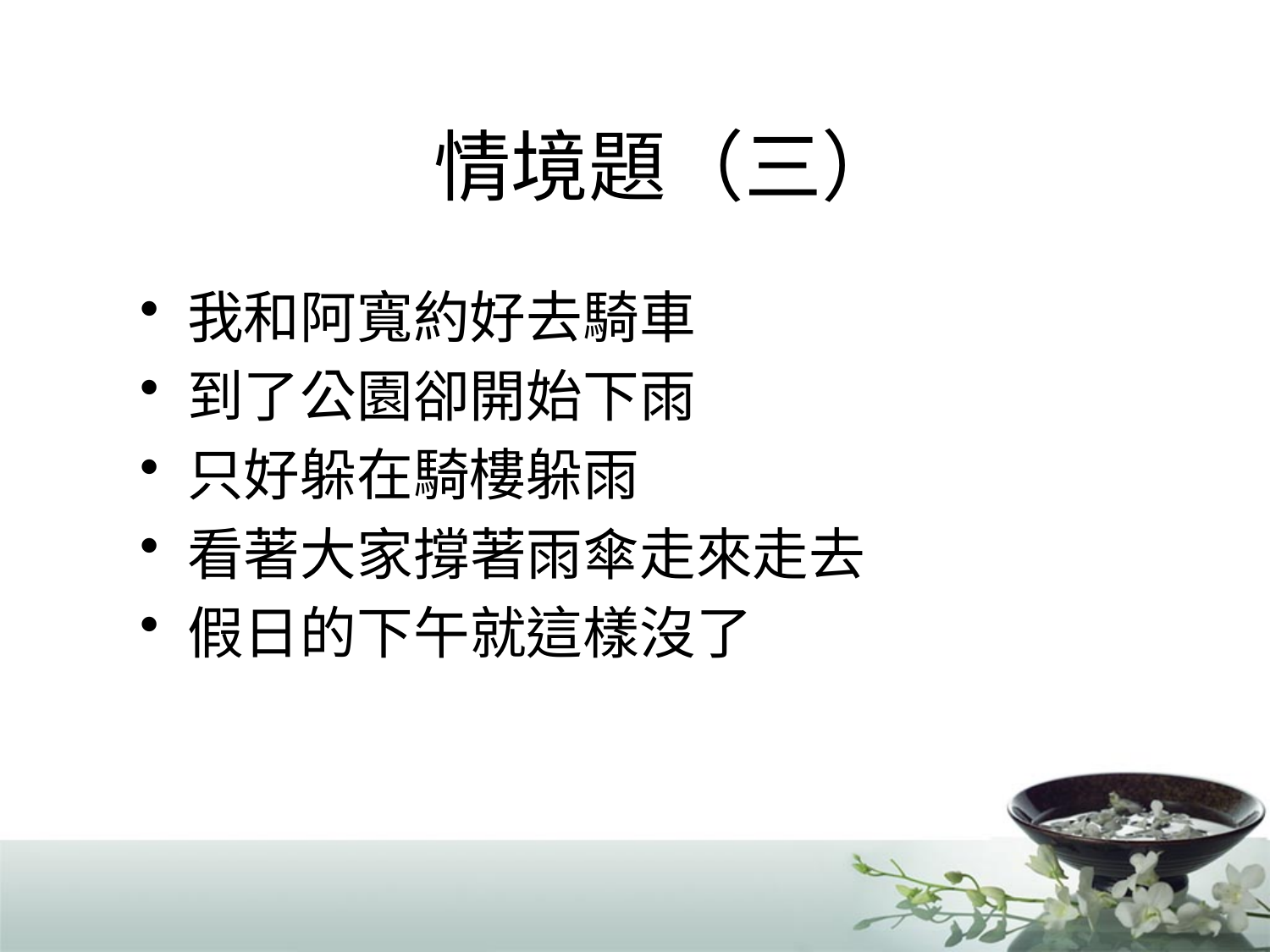

# 情境題（三）
我和阿寬約好去騎車
到了公園卻開始下雨
只好躲在騎樓躲雨
看著大家撐著雨傘走來走去
假日的下午就這樣沒了